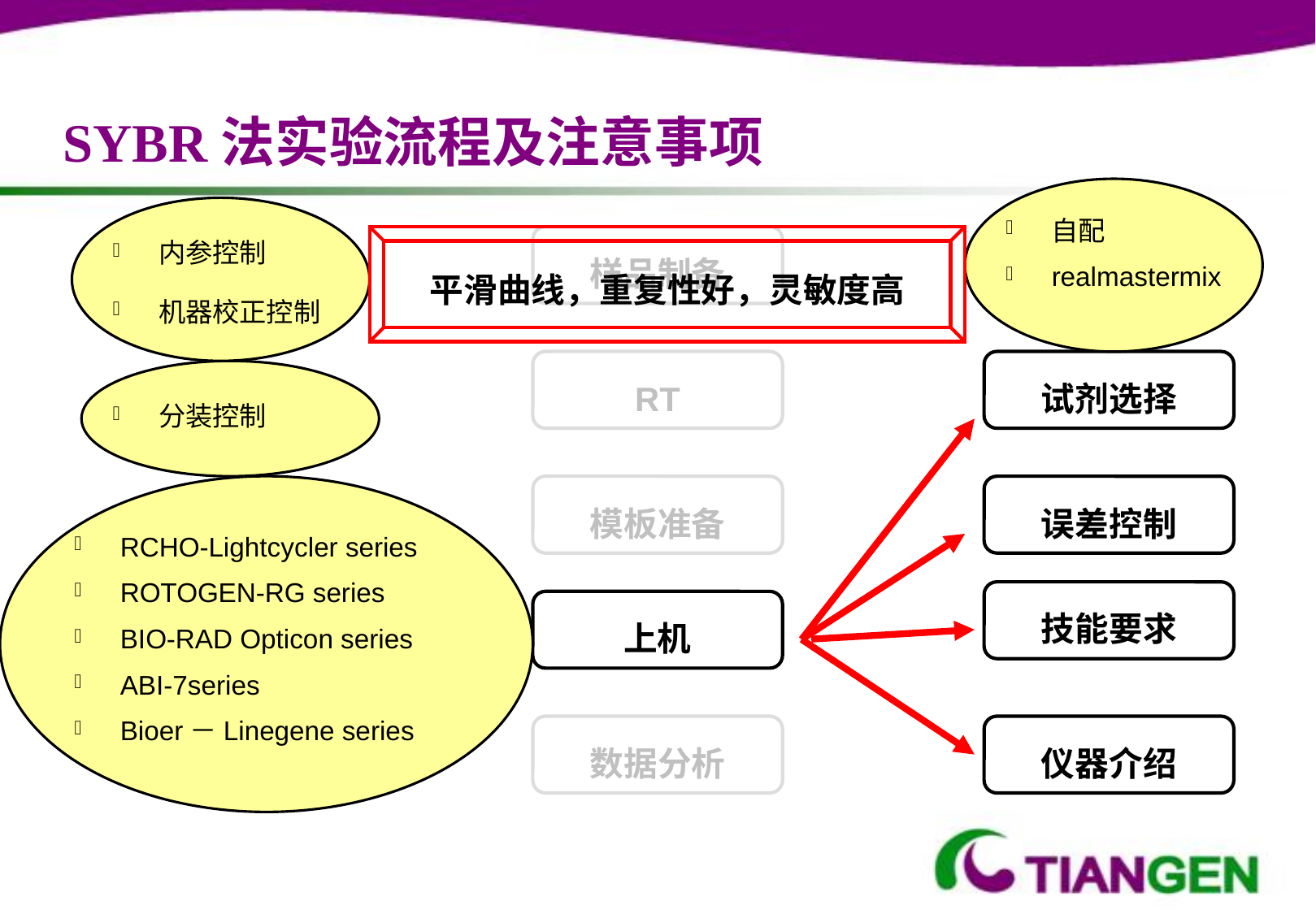

SYBR法实验流程及注意事项

自配
realmastermix
内参控制
机器校正控制

平滑曲线，重复性好，灵敏度高

分装控制

RCHO-Lightcycler series
ROTOGEN-RG series
BIO-RAD Opticon series
ABI-7series
Bioer－Linegene series
样品制备
RT
试剂选择

模板准备
误差控制

技能要求
上机

数据分析
仪器介绍